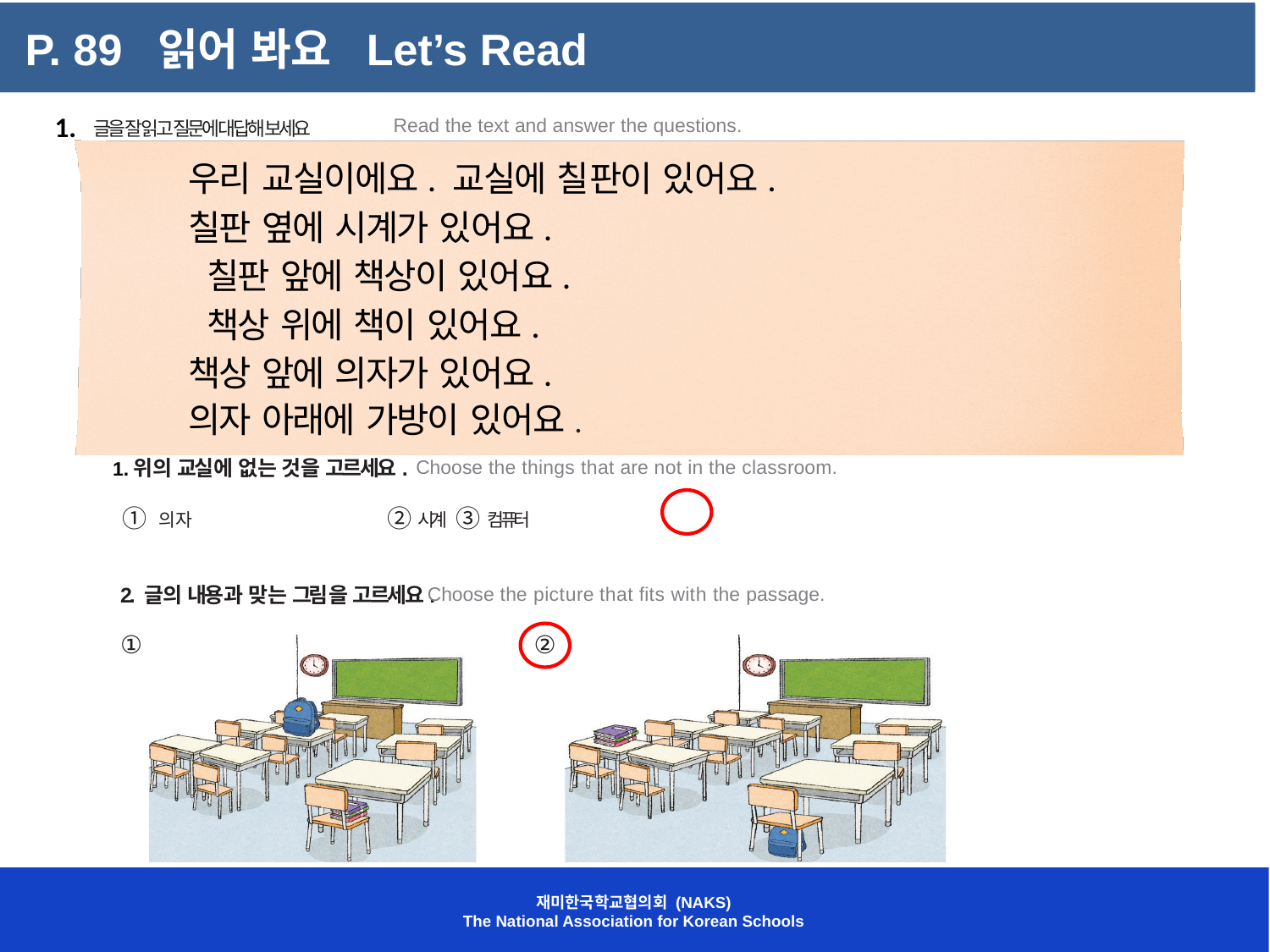

P. 89  읽어 봐요  Let’s Read
1. 글을 잘 읽고 질문에 대답해 보세요
Read the text and answer the questions.
우리 교실이에요. 교실에 칠판이 있어요.
칠판 옆에 시계가 있어요.
 칠판 앞에 책상이 있어요.
 책상 위에 책이 있어요.
책상 앞에 의자가 있어요.
의자 아래에 가방이 있어요.
Choose the things that are not in the classroom.
1.위의 교실에 없는 것을 고르세요.

① 의자	② 시계                                              ③ 컴퓨터

2. 글의 내용과 맞는 그림을 고르세요.
Choose the picture that fits with the passage.

①
②

재미한국학교협의회 (NAKS)
The National Association for Korean Schools